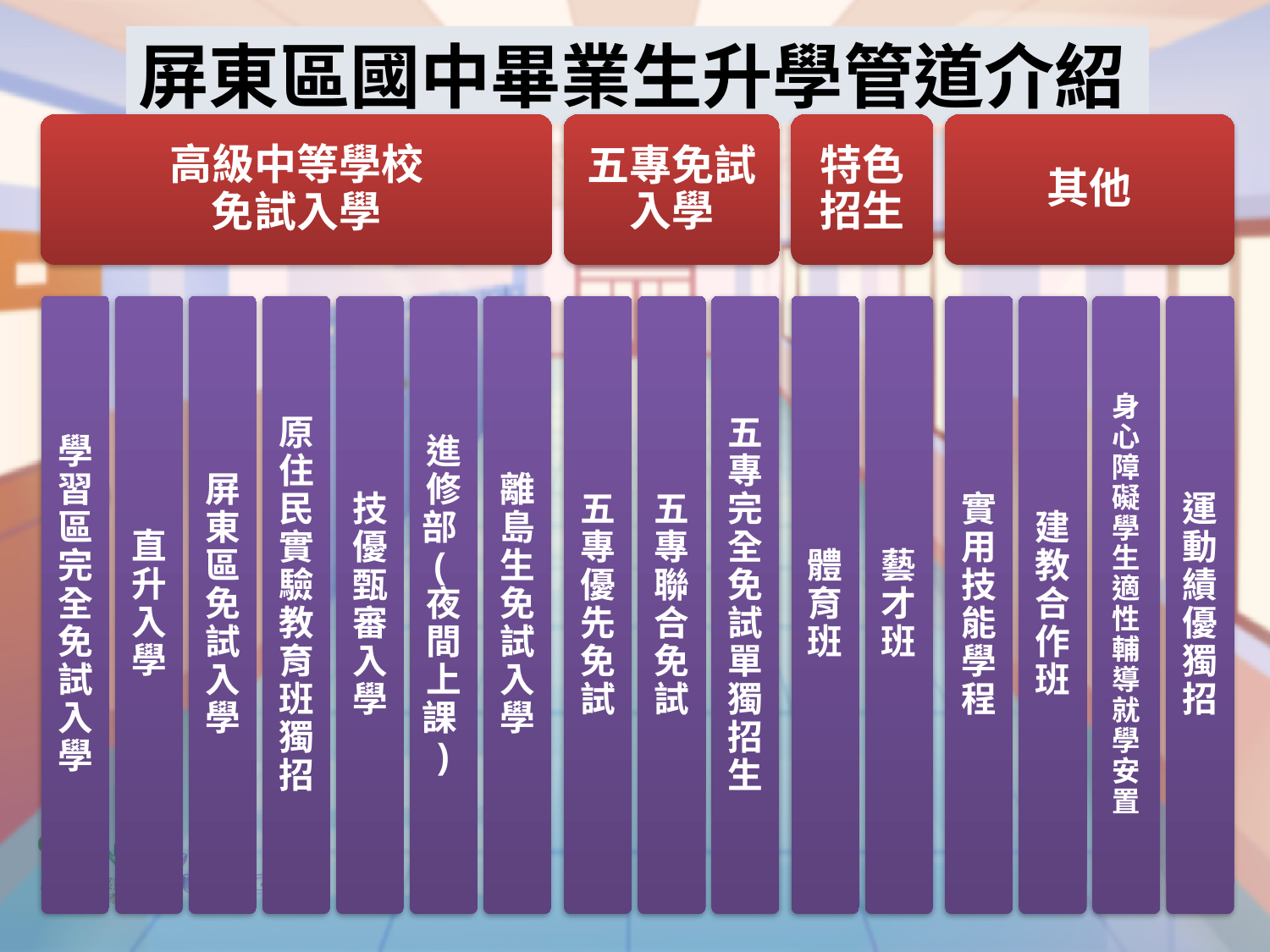

屏東區國中畢業生升學管道介紹

特色招生
高級中等學校
免試入學
五專免試入學
其他

學習區完全免試入學
直升入學
屏東區免試入學
原住民實驗教育班獨招
技優甄審入學
進修部(夜間上課)
離島生免試入學
體育班
藝才班
實用技能學程
建教合作班
身心障礙學生適性輔導就學安置
運動績優獨招
五專優先免試
五專聯合免試
五專完全免試單獨招生